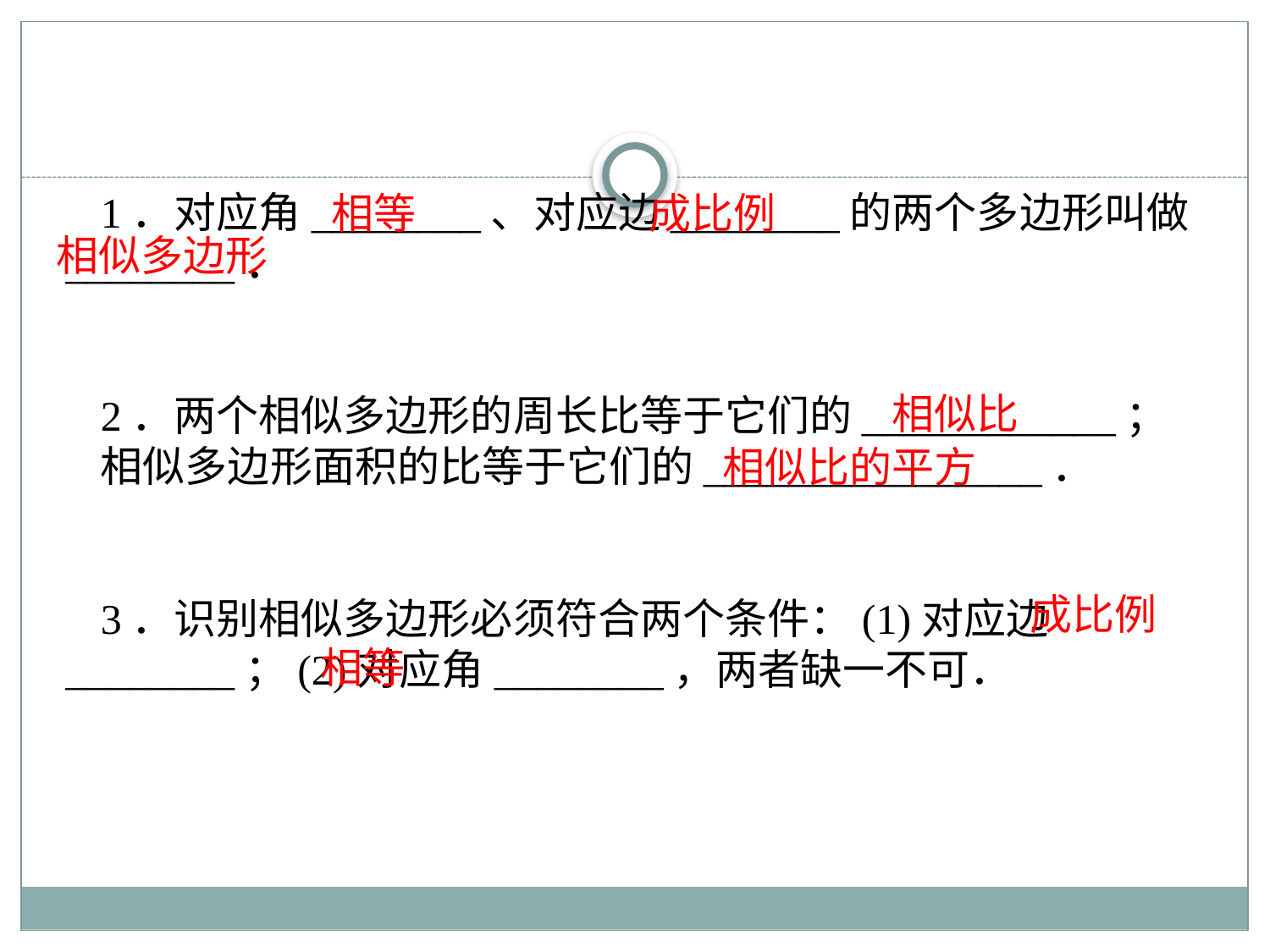

1．对应角________、对应边________的两个多边形叫做________．

2．两个相似多边形的周长比等于它们的____________；
相似多边形面积的比等于它们的________________．

3．识别相似多边形必须符合两个条件：(1)对应边________；(2)对应角________，两者缺一不可．
相等
成比例
相似多边形
相似比
相似比的平方
成比例
相等